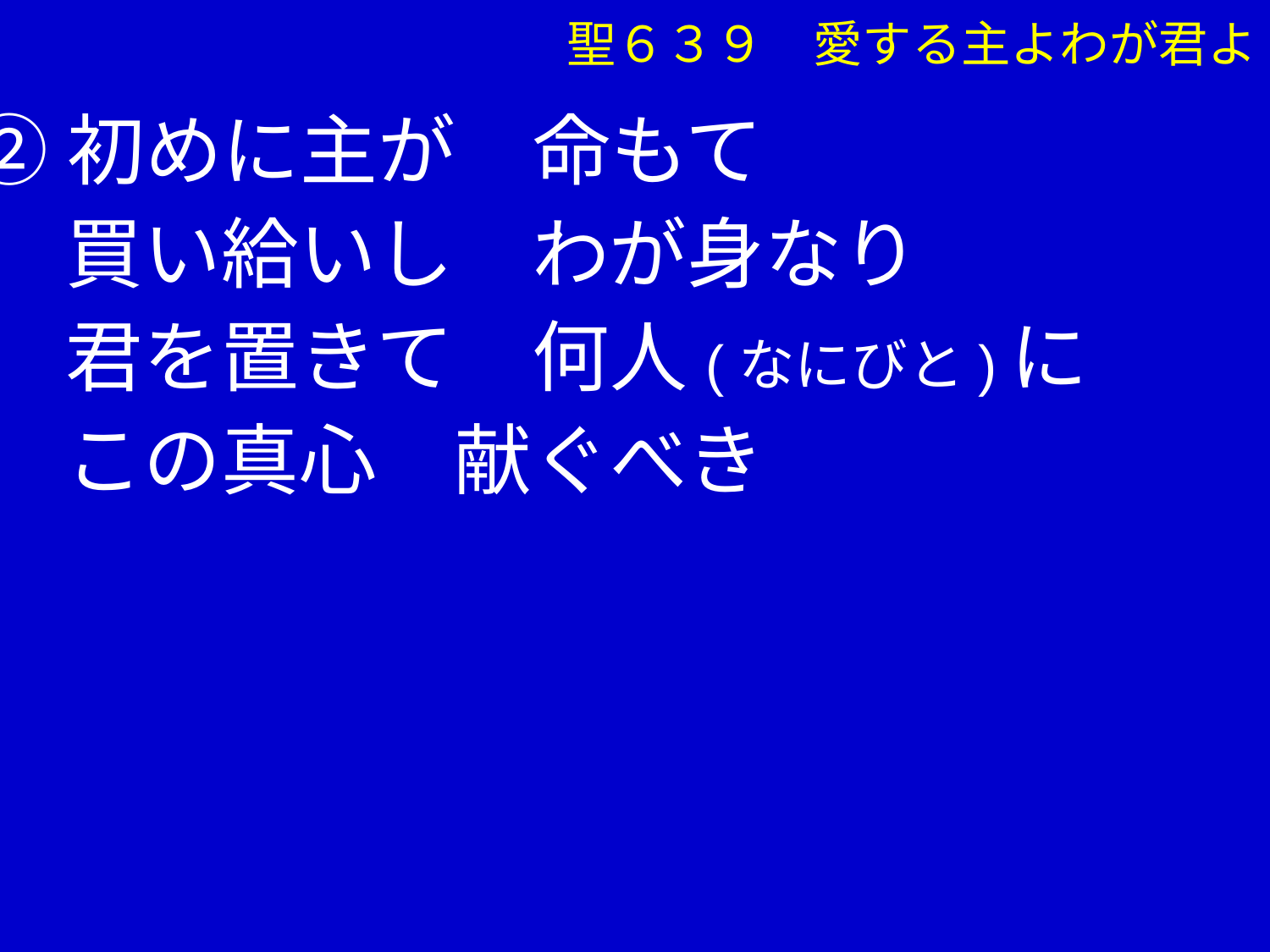

②初めに主が　命もて
　 買い給いし　わが身なり
　 君を置きて　何人(なにびと)に
　 この真心　献ぐべき

聖６３９　愛する主よわが君よ